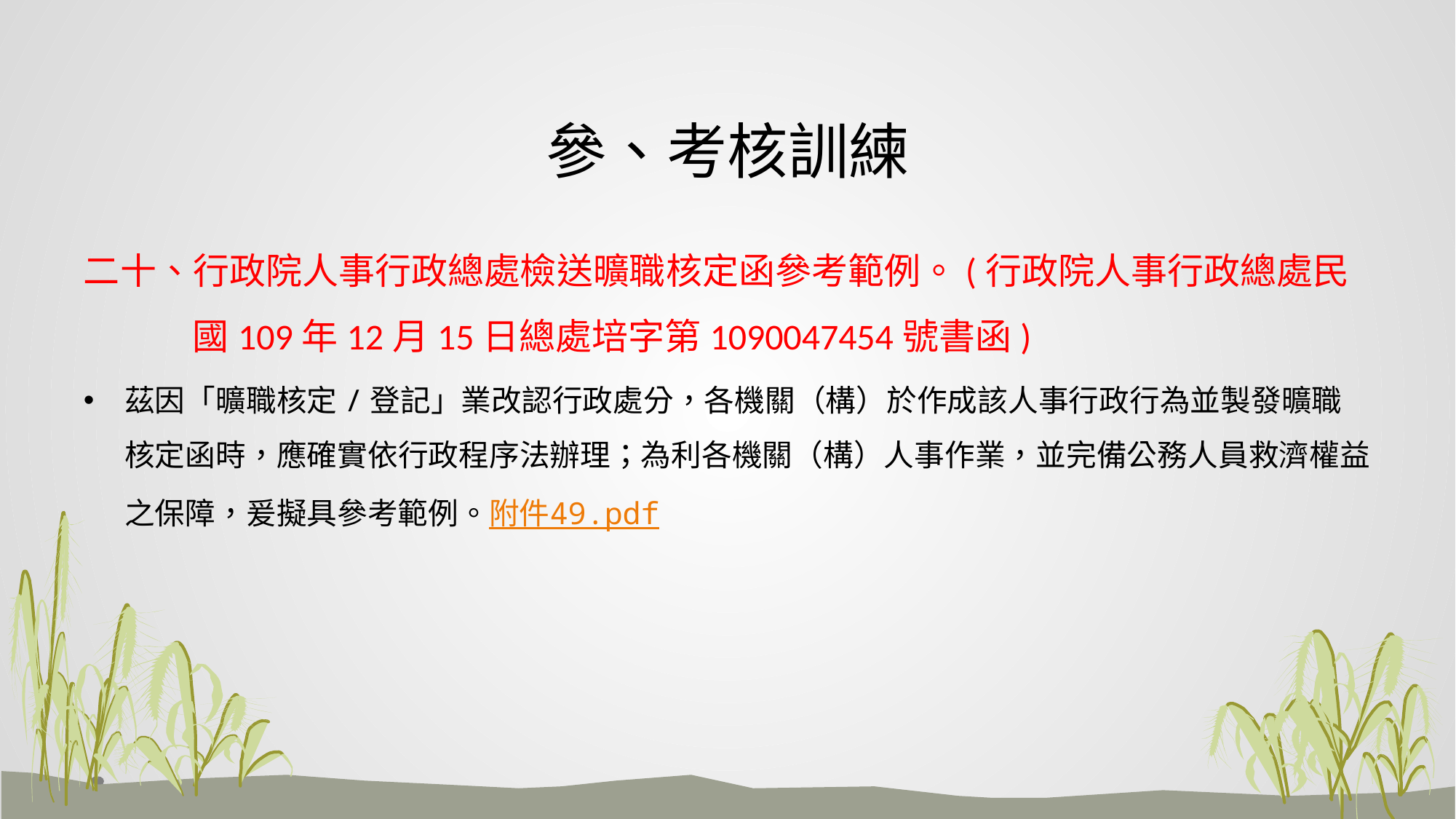

# 參、考核訓練
二十、行政院人事行政總處檢送曠職核定函參考範例。(行政院人事行政總處民國109年12月15日總處培字第1090047454號書函)
茲因「曠職核定/登記」業改認行政處分，各機關（構）於作成該人事行政行為並製發曠職核定函時，應確實依行政程序法辦理；為利各機關（構）人事作業，並完備公務人員救濟權益之保障，爰擬具參考範例。附件49.pdf